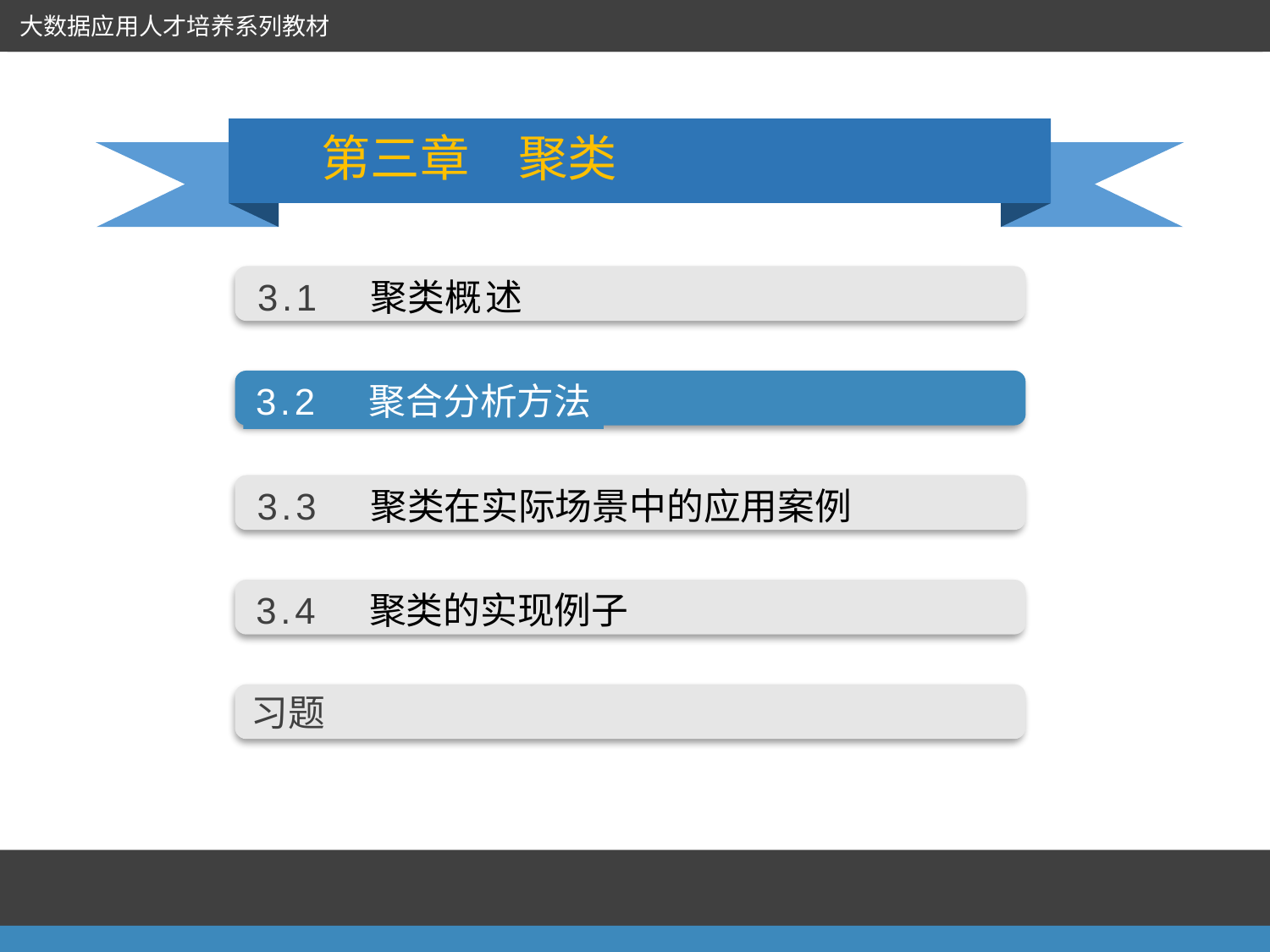

大数据应用人才培养系列教材

第三章　聚类

3.1　聚类概述

3.1　聚类概述

3.2　聚合分析方法

3.3　聚类在实际场景中的应用案例

3.4　聚类的实现例子
习题